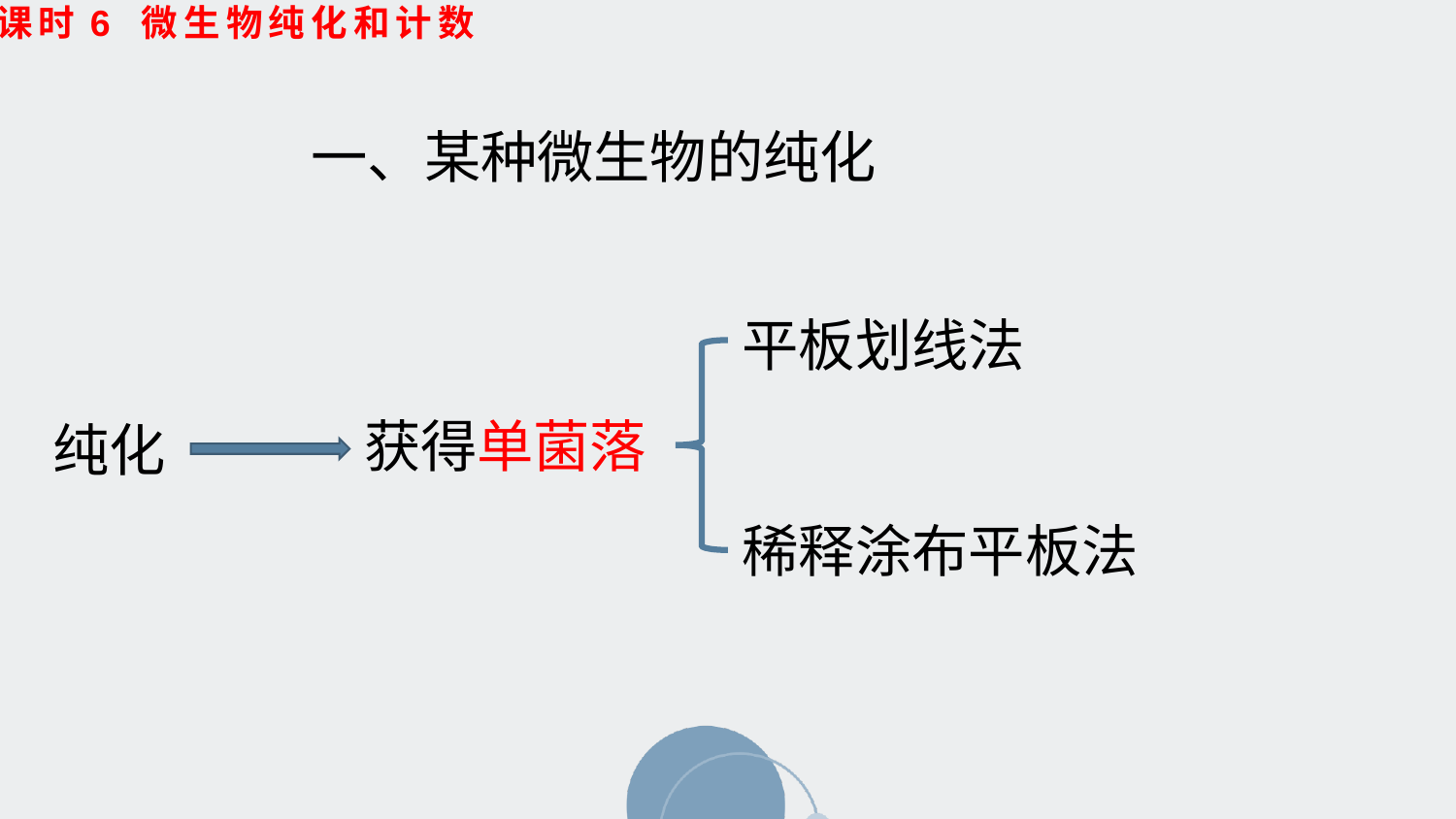

课时6 微生物纯化和计数
一、某种微生物的纯化
平板划线法

获得单菌落
纯化

稀释涂布平板法